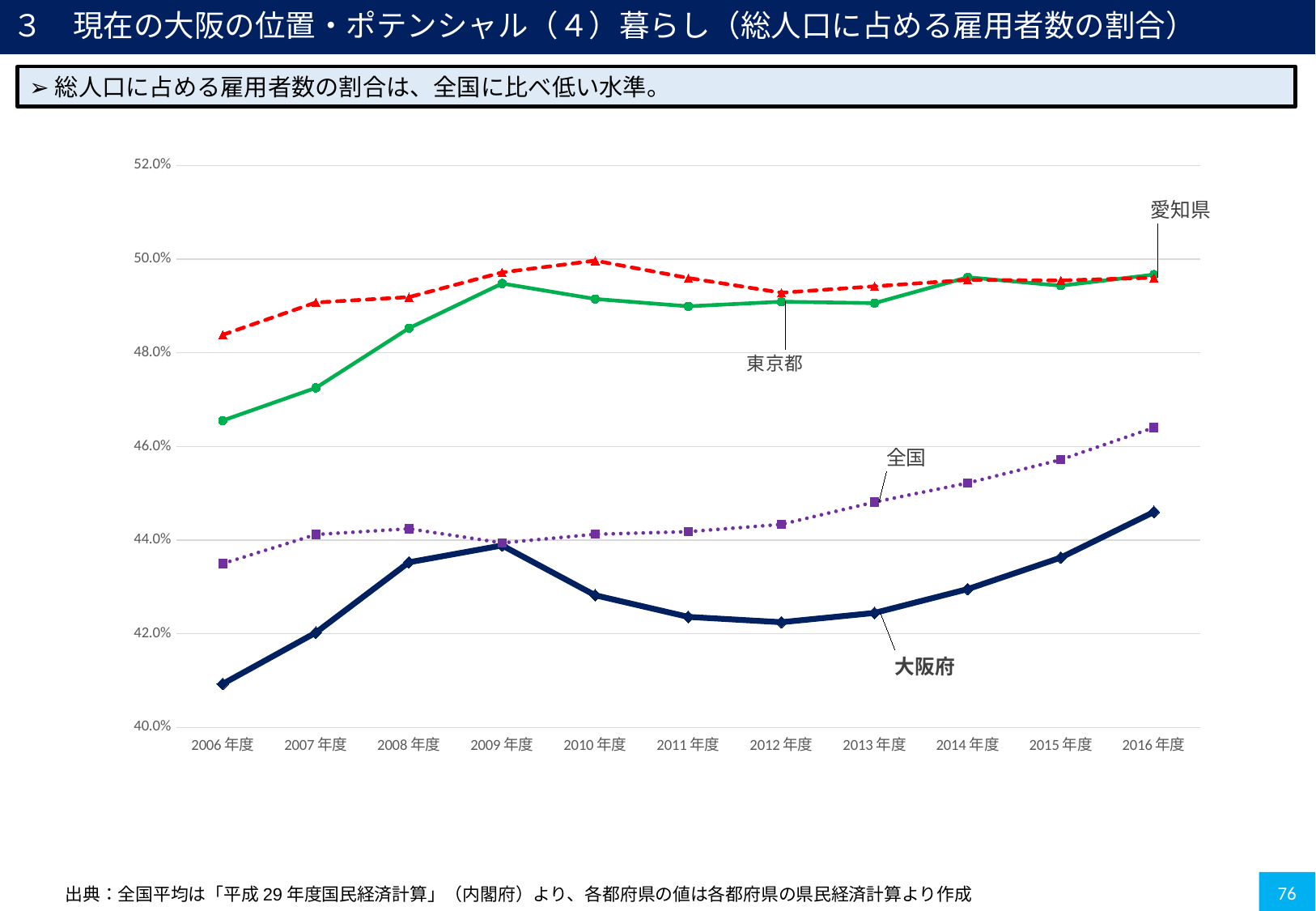

３　現在の大阪の位置・ポテンシャル（４）暮らし（総人口に占める雇用者数の割合）
➢総人口に占める雇用者数の割合は、全国に比べ低い水準。

### Chart

| Category | 大阪府 | 東京都 | 愛知県 | 全国 |
|---|---|---|---|---|
| 2006年度 | 0.4092895669783223 | 0.46552516738873573 | 0.4838326712002326 | 0.434969234016935 |
| 2007年度 | 0.420237081705789 | 0.47250455998129237 | 0.4907354291427486 | 0.4411909429600181 |
| 2008年度 | 0.4352541239449299 | 0.485248186448526 | 0.4918829478482949 | 0.4424127916055089 |
| 2009年度 | 0.4388478760303297 | 0.4947916602907422 | 0.49716216219864 | 0.43939796300924766 |
| 2010年度 | 0.42821219266923816 | 0.49148829075425793 | 0.4996762122541686 | 0.44124100986279546 |
| 2011年度 | 0.4235932482731613 | 0.489924179240276 | 0.4959666106019097 | 0.4417916986091337 |
| 2012年度 | 0.42245994977851764 | 0.49090656890165546 | 0.49282531130169976 | 0.4433472055677036 |
| 2013年度 | 0.4244445939970488 | 0.49059554786794013 | 0.4941893188707164 | 0.44812971886919806 |
| 2014年度 | 0.4295245045473842 | 0.49612126642771803 | 0.4955613283842501 | 0.452187649818842 |
| 2015年度 | 0.43625561671181834 | 0.4943221317542561 | 0.49543920670607267 | 0.4571777017191864 |
| 2016年度 | 0.4459987147484204 | 0.4966815613764766 | 0.49603333435006847 | 0.46401644962302946 |
76
出典：全国平均は「平成29年度国民経済計算」（内閣府）より、各都府県の値は各都府県の県民経済計算より作成